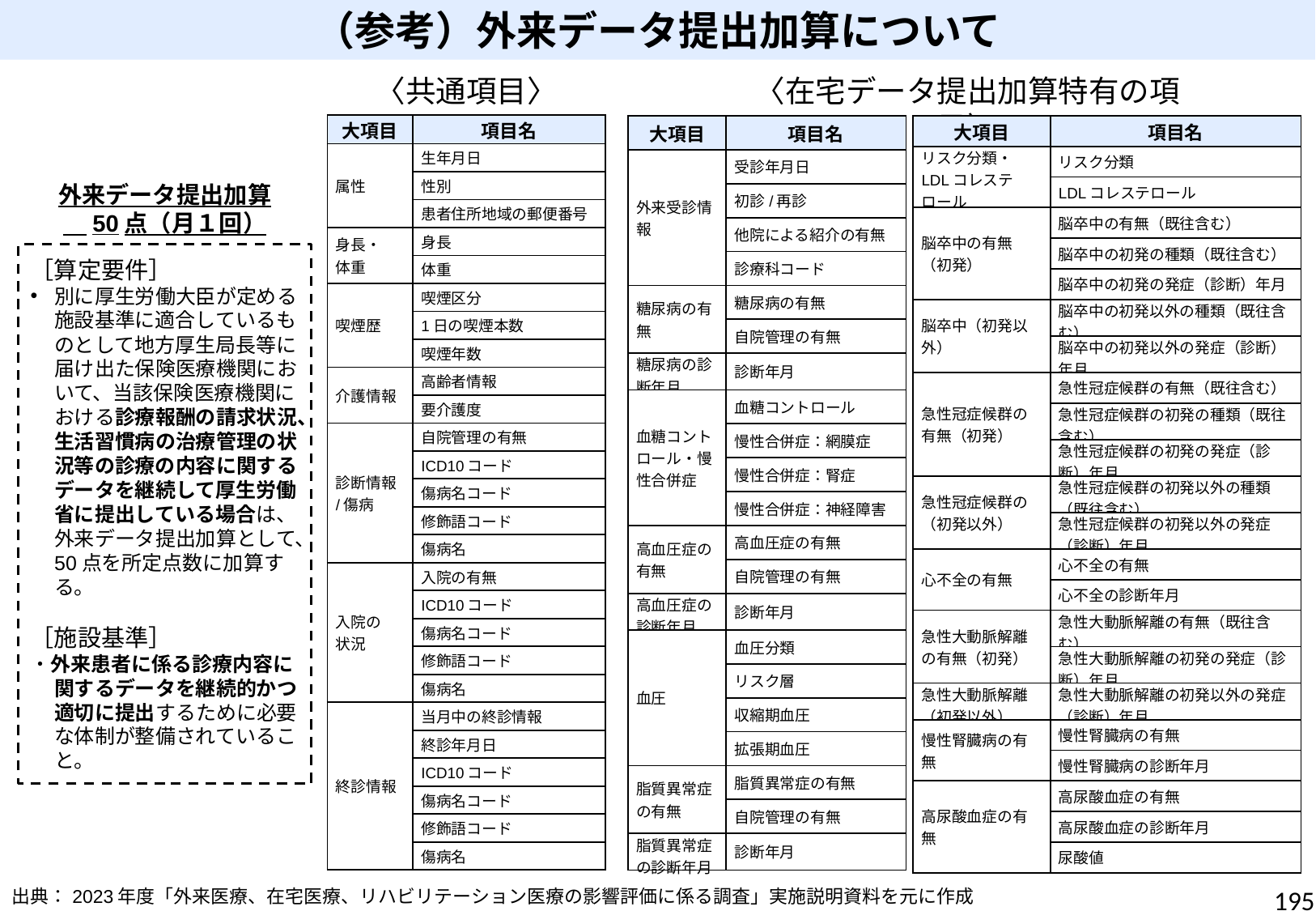

（参考）外来データ提出加算について
〈共通項目〉
〈在宅データ提出加算特有の項目〉
| 大項目 | 項目名 |
| --- | --- |
| 属性 | 生年月日 |
|  | 性別 |
|  | 患者住所地域の郵便番号 |
| 身長・ 体重 | 身長 |
|  | 体重 |
| 喫煙歴 | 喫煙区分 |
|  | 1日の喫煙本数 |
|  | 喫煙年数 |
| 介護情報 | 高齢者情報 |
|  | 要介護度 |
| 診断情報/傷病 | 自院管理の有無 |
|  | ICD10コード |
|  | 傷病名コード |
|  | 修飾語コード |
|  | 傷病名 |
| 入院の 状況 | 入院の有無 |
|  | ICD10コード |
|  | 傷病名コード |
|  | 修飾語コード |
|  | 傷病名 |
| 終診情報 | 当月中の終診情報 |
|  | 終診年月日 |
|  | ICD10コード |
|  | 傷病名コード |
|  | 修飾語コード |
|  | 傷病名 |
| 大項目 | 項目名 |
| --- | --- |
| リスク分類・LDLコレステロール | リスク分類 |
|  | LDLコレステロール |
| 脳卒中の有無（初発） | 脳卒中の有無（既往含む） |
|  | 脳卒中の初発の種類（既往含む） |
|  | 脳卒中の初発の発症（診断）年月 |
| 脳卒中（初発以外） | 脳卒中の初発以外の種類（既往含む） |
|  | 脳卒中の初発以外の発症（診断）年月 |
| 急性冠症候群の有無（初発） | 急性冠症候群の有無（既往含む） |
|  | 急性冠症候群の初発の種類（既往含む） |
|  | 急性冠症候群の初発の発症（診断）年月 |
| 急性冠症候群の（初発以外） | 急性冠症候群の初発以外の種類（既往含む） |
|  | 急性冠症候群の初発以外の発症（診断）年月 |
| 心不全の有無 | 心不全の有無 |
|  | 心不全の診断年月 |
| 急性大動脈解離の有無（初発） | 急性大動脈解離の有無（既往含む） |
|  | 急性大動脈解離の初発の発症（診断）年月 |
| 急性大動脈解離（初発以外） | 急性大動脈解離の初発以外の発症（診断）年月 |
| 慢性腎臓病の有無 | 慢性腎臓病の有無 |
|  | 慢性腎臓病の診断年月 |
| 高尿酸血症の有無 | 高尿酸血症の有無 |
|  | 高尿酸血症の診断年月 |
|  | 尿酸値 |
| 大項目 | 項目名 |
| --- | --- |
| 外来受診情報 | 受診年月日 |
|  | 初診/再診 |
|  | 他院による紹介の有無 |
|  | 診療科コード |
| 糖尿病の有無 | 糖尿病の有無 |
|  | 自院管理の有無 |
| 糖尿病の診断年月 | 診断年月 |
| 血糖コントロール・慢性合併症 | 血糖コントロール |
|  | 慢性合併症：網膜症 |
|  | 慢性合併症：腎症 |
|  | 慢性合併症：神経障害 |
| 高血圧症の有無 | 高血圧症の有無 |
|  | 自院管理の有無 |
| 高血圧症の診断年月 | 診断年月 |
| 血圧 | 血圧分類 |
|  | リスク層 |
|  | 収縮期血圧 |
|  | 拡張期血圧 |
| 脂質異常症の有無 | 脂質異常症の有無 |
|  | 自院管理の有無 |
| 脂質異常症の診断年月 | 診断年月 |
外来データ提出加算　50点（月１回）
［算定要件］
別に厚生労働大臣が定める施設基準に適合しているものとして地方厚生局長等に届け出た保険医療機関において、当該保険医療機関における診療報酬の請求状況、生活習慣病の治療管理の状況等の診療の内容に関するデータを継続して厚生労働省に提出している場合は、外来データ提出加算として、50点を所定点数に加算する。

［施設基準］
・外来患者に係る診療内容に関するデータを継続的かつ適切に提出するために必要な体制が整備されていること。
出典：2023年度「外来医療、在宅医療、リハビリテーション医療の影響評価に係る調査」実施説明資料を元に作成
195